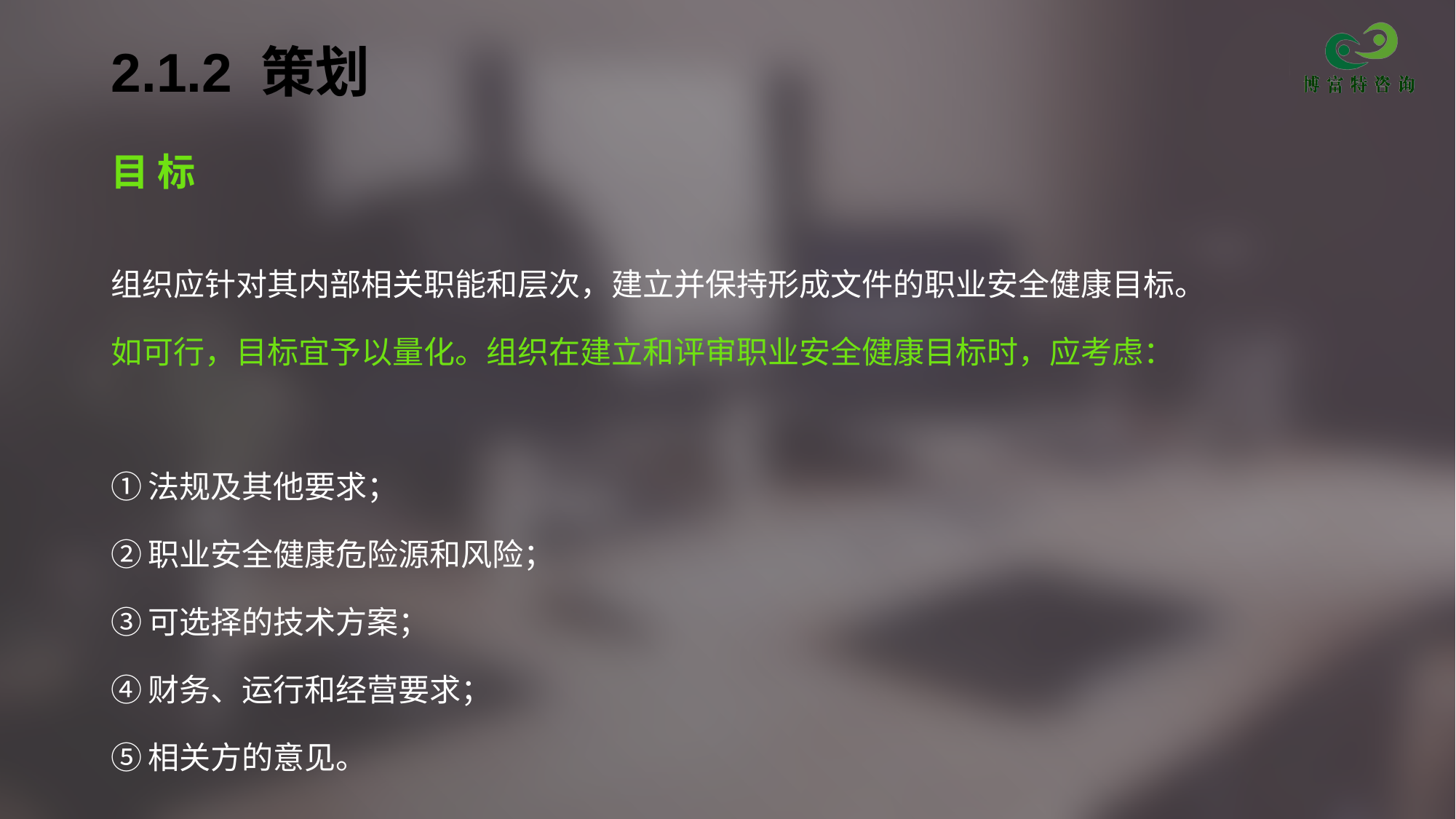

# 2.1.2 策划
目 标

组织应针对其内部相关职能和层次，建立并保持形成文件的职业安全健康目标。
如可行，目标宜予以量化。组织在建立和评审职业安全健康目标时，应考虑：

①法规及其他要求；
②职业安全健康危险源和风险；
③可选择的技术方案；
④财务、运行和经营要求；
⑤相关方的意见。